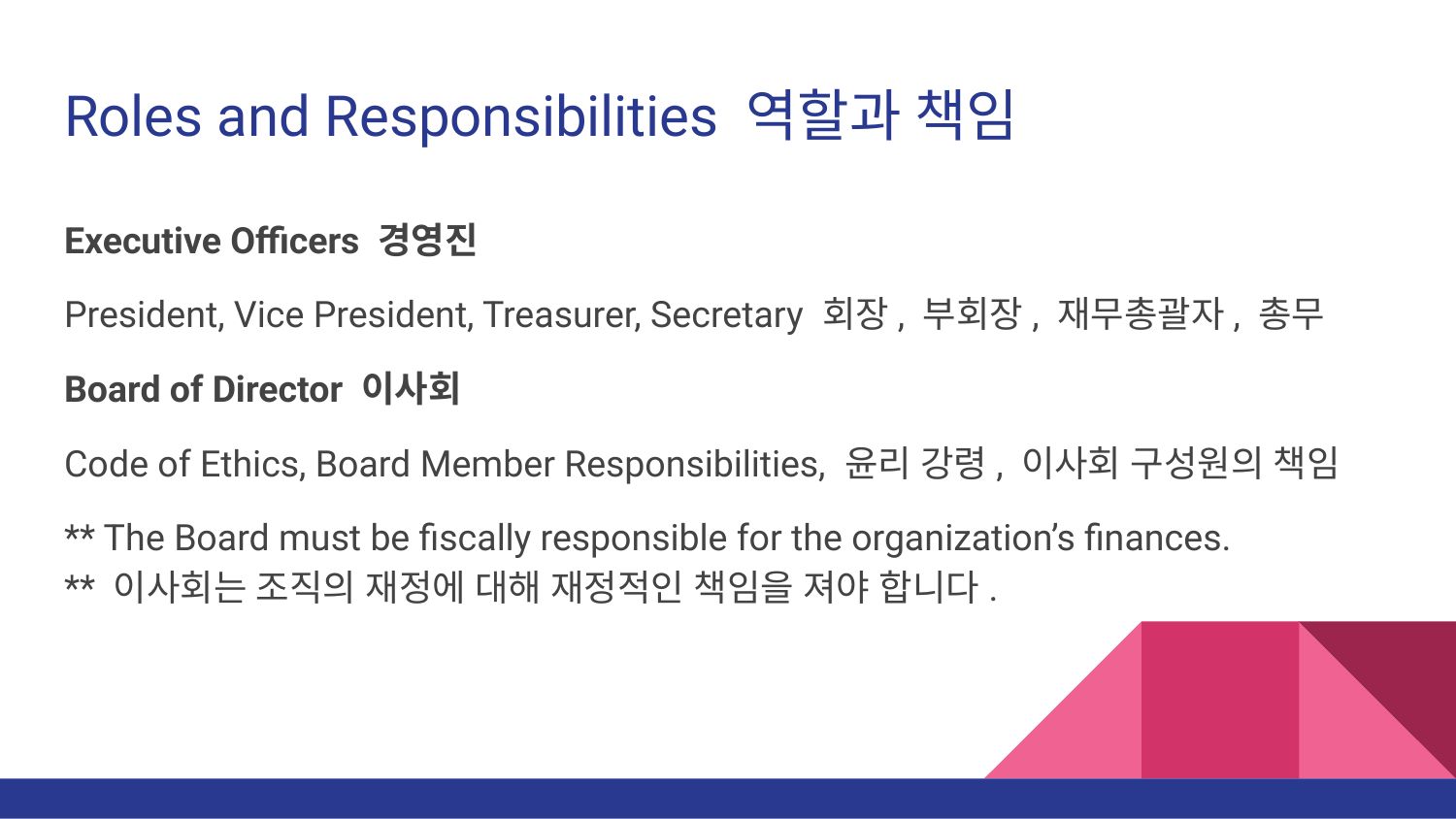

# Roles and Responsibilities 역할과 책임
Executive Officers 경영진
President, Vice President, Treasurer, Secretary 회장, 부회장, 재무총괄자, 총무
Board of Director 이사회
Code of Ethics, Board Member Responsibilities, 윤리 강령, 이사회 구성원의 책임
** The Board must be fiscally responsible for the organization’s finances.
** 이사회는 조직의 재정에 대해 재정적인 책임을 져야 합니다.